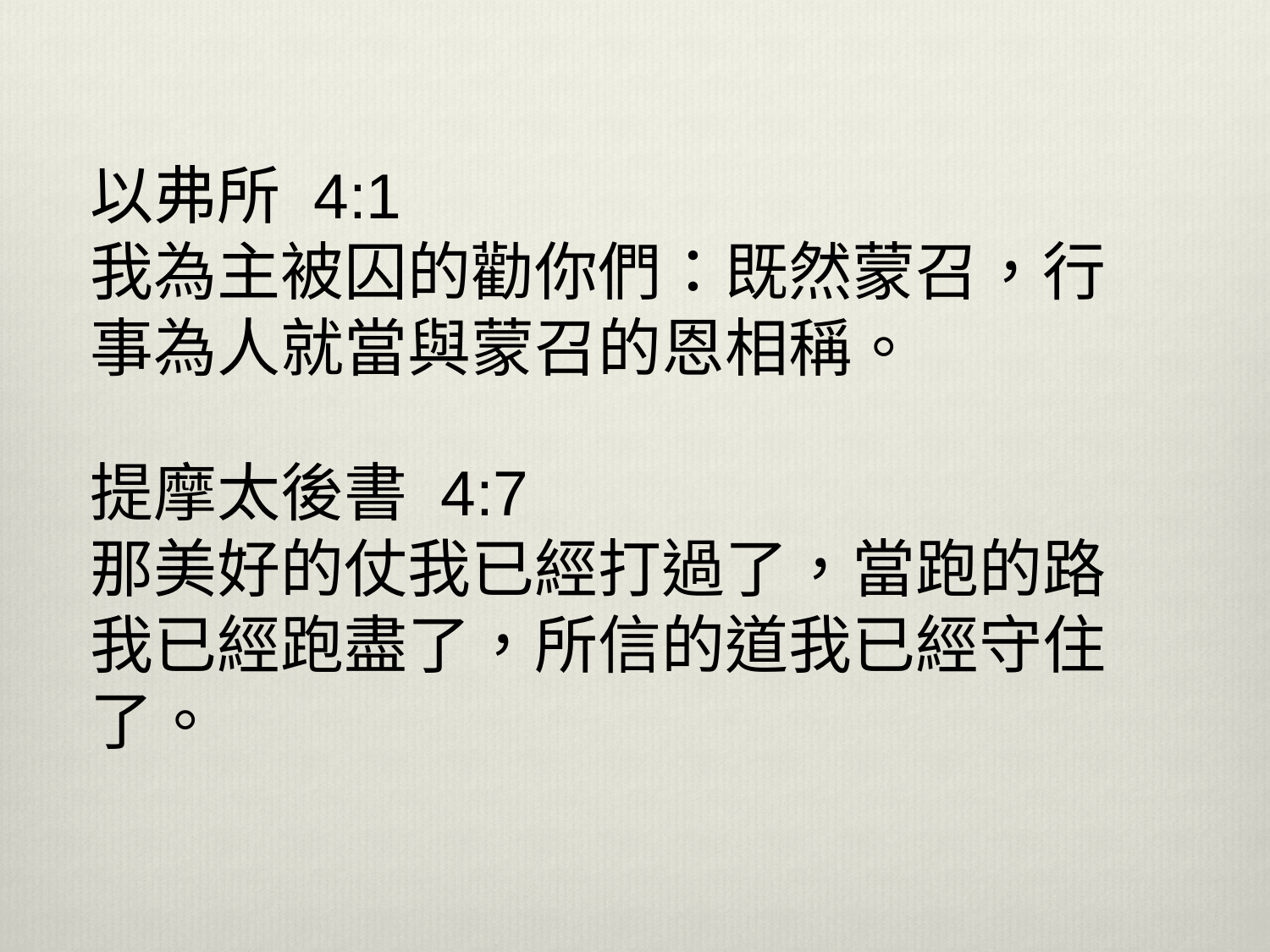

以弗所 4:1
我為主被囚的勸你們：既然蒙召，行事為人就當與蒙召的恩相稱。
提摩太後書 4:7
那美好的仗我已經打過了，當跑的路我已經跑盡了，所信的道我已經守住了。